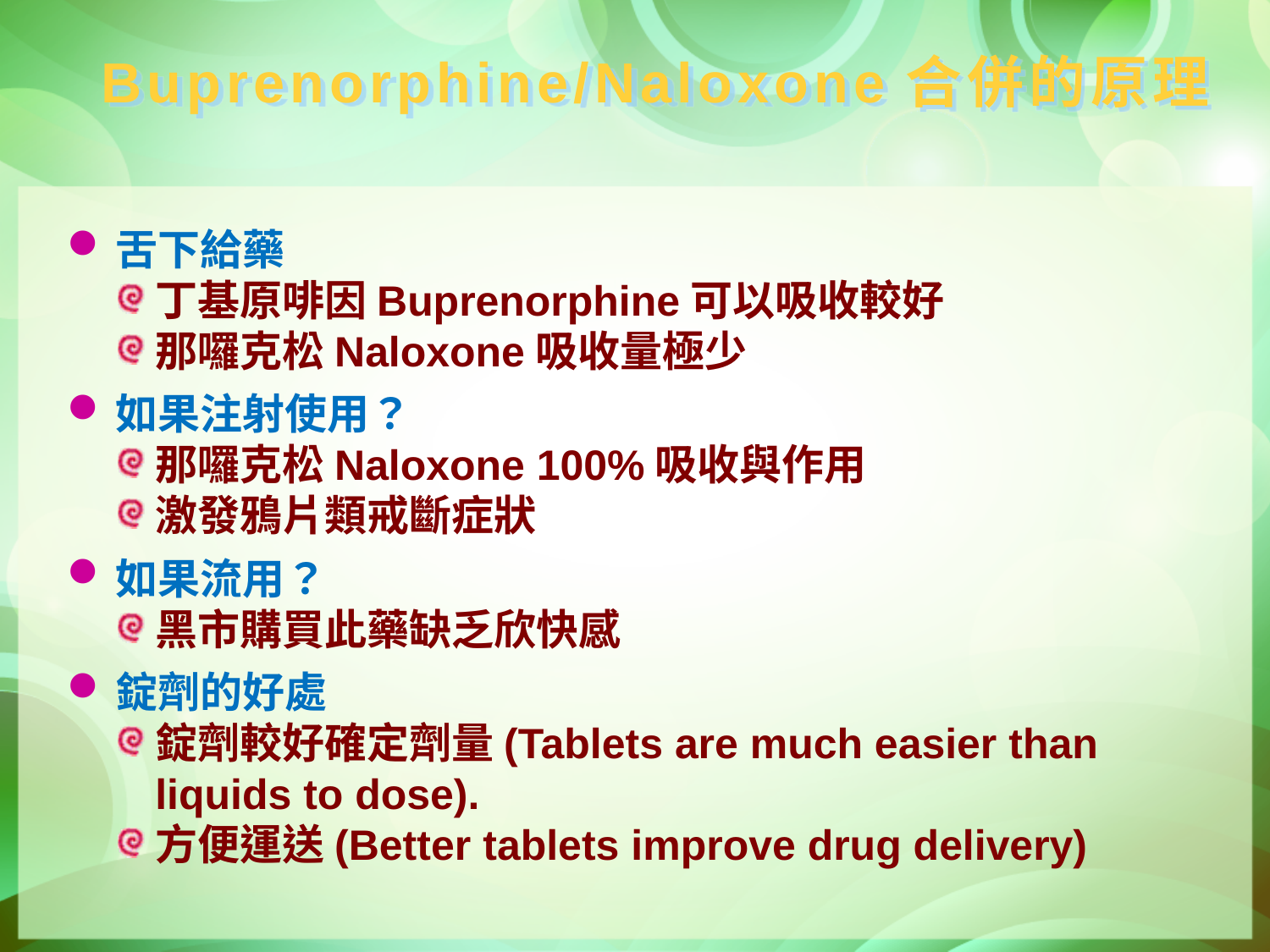

Buprenorphine/Naloxone合併的原理
舌下給藥
丁基原啡因Buprenorphine可以吸收較好
那囉克松Naloxone吸收量極少
如果注射使用？
那囉克松Naloxone 100%吸收與作用
激發鴉片類戒斷症狀
如果流用？
黑市購買此藥缺乏欣快感
錠劑的好處
錠劑較好確定劑量(Tablets are much easier than liquids to dose).
方便運送(Better tablets improve drug delivery)